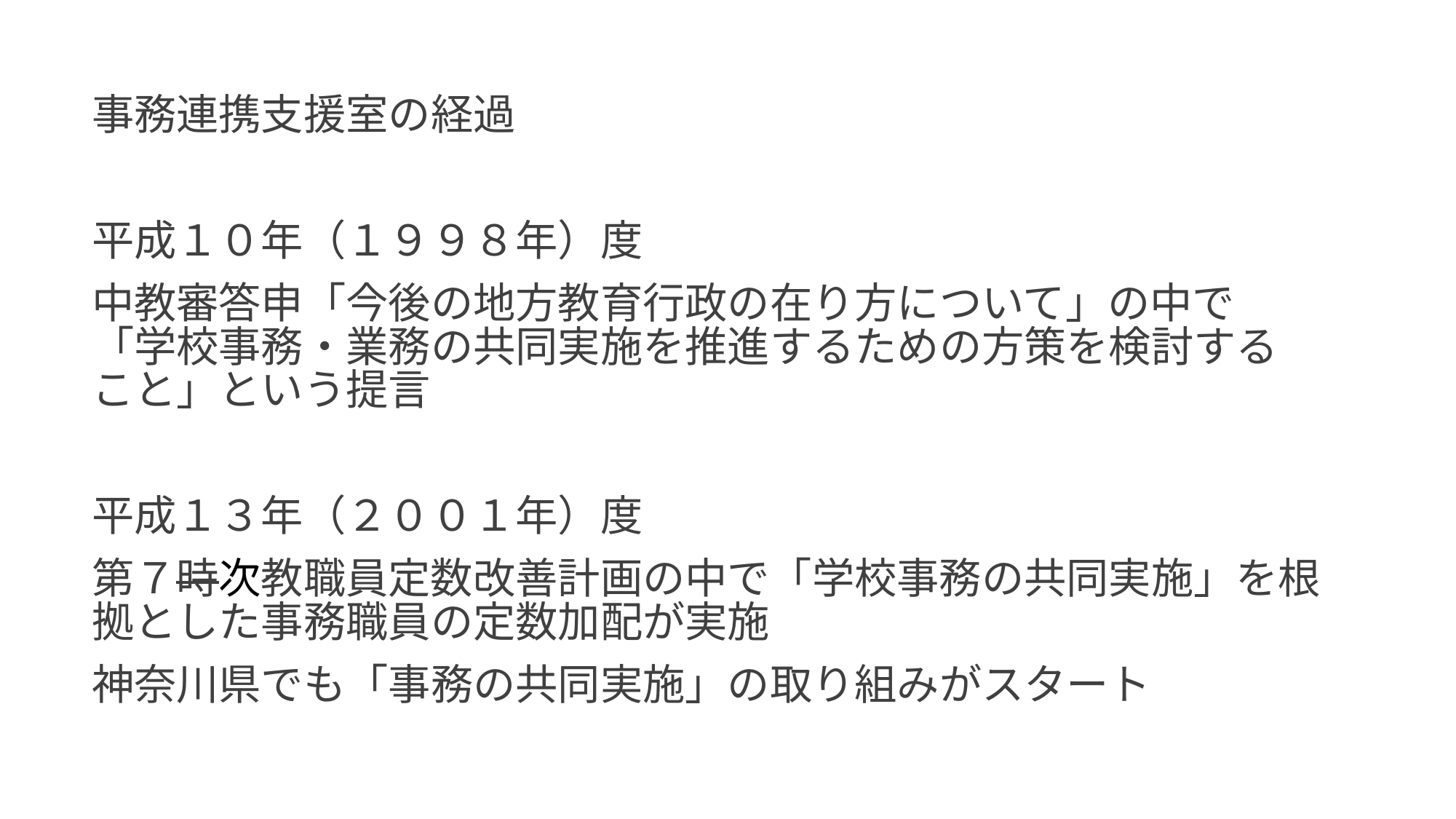

事務連携支援室の経過

平成１０年（１９９８年）度
中教審答申「今後の地方教育行政の在り方について」の中で　　「学校事務・業務の共同実施を推進するための方策を検討する　こと」という提言

平成１３年（２００１年）度
第７時次教職員定数改善計画の中で「学校事務の共同実施」を根拠とした事務職員の定数加配が実施
神奈川県でも「事務の共同実施」の取り組みがスタート